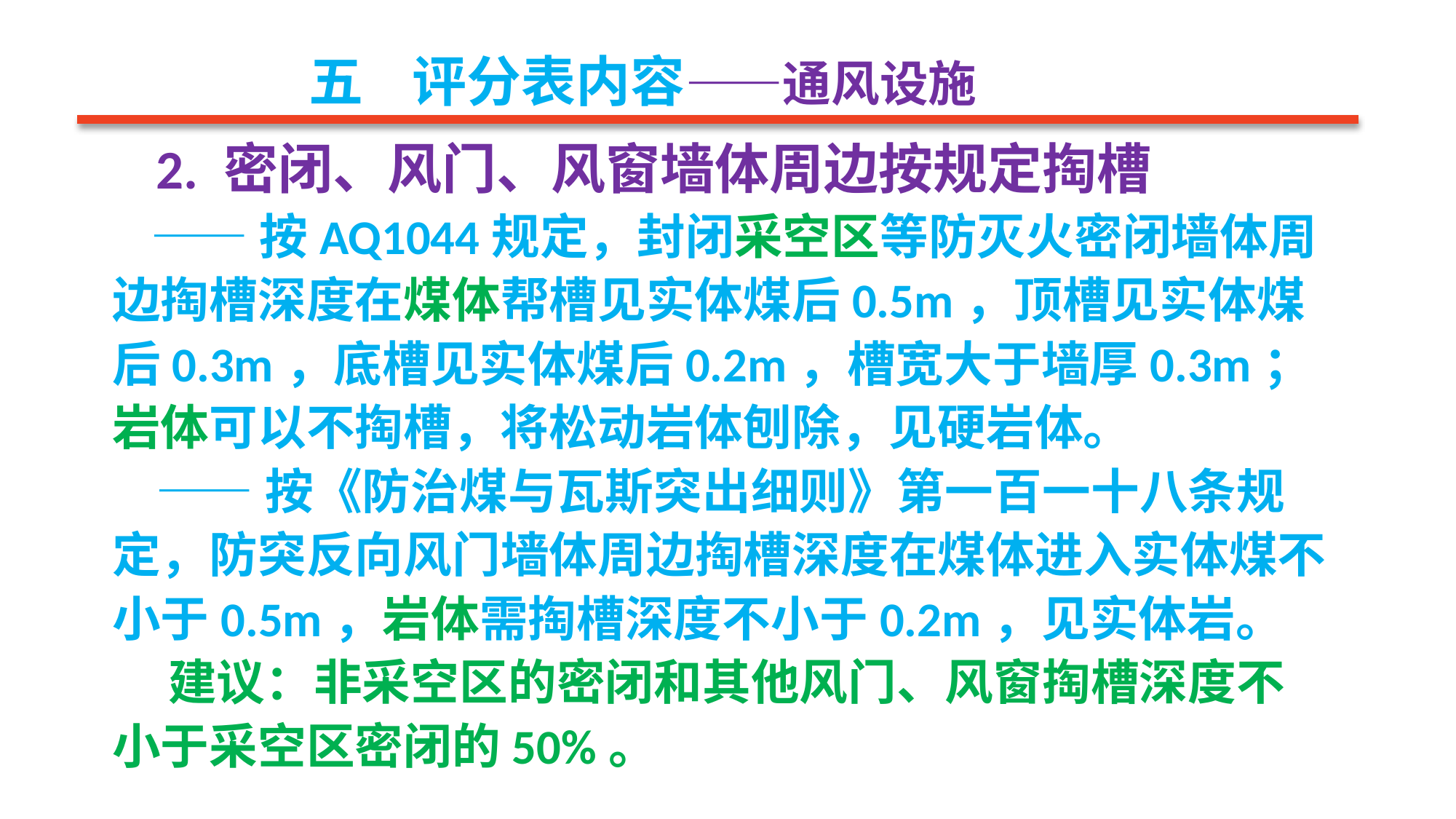

五    评分表内容——通风设施
    2. 密闭、风门、风窗墙体周边按规定掏槽
    ——按AQ1044规定，封闭采空区等防灭火密闭墙体周边掏槽深度在煤体帮槽见实体煤后0.5m，顶槽见实体煤后0.3m，底槽见实体煤后0.2m，槽宽大于墙厚0.3m；岩体可以不掏槽，将松动岩体刨除，见硬岩体。
    ——按《防治煤与瓦斯突出细则》第一百一十八条规定，防突反向风门墙体周边掏槽深度在煤体进入实体煤不小于0.5m，岩体需掏槽深度不小于0.2m，见实体岩。
    建议：非采空区的密闭和其他风门、风窗掏槽深度不小于采空区密闭的50%。